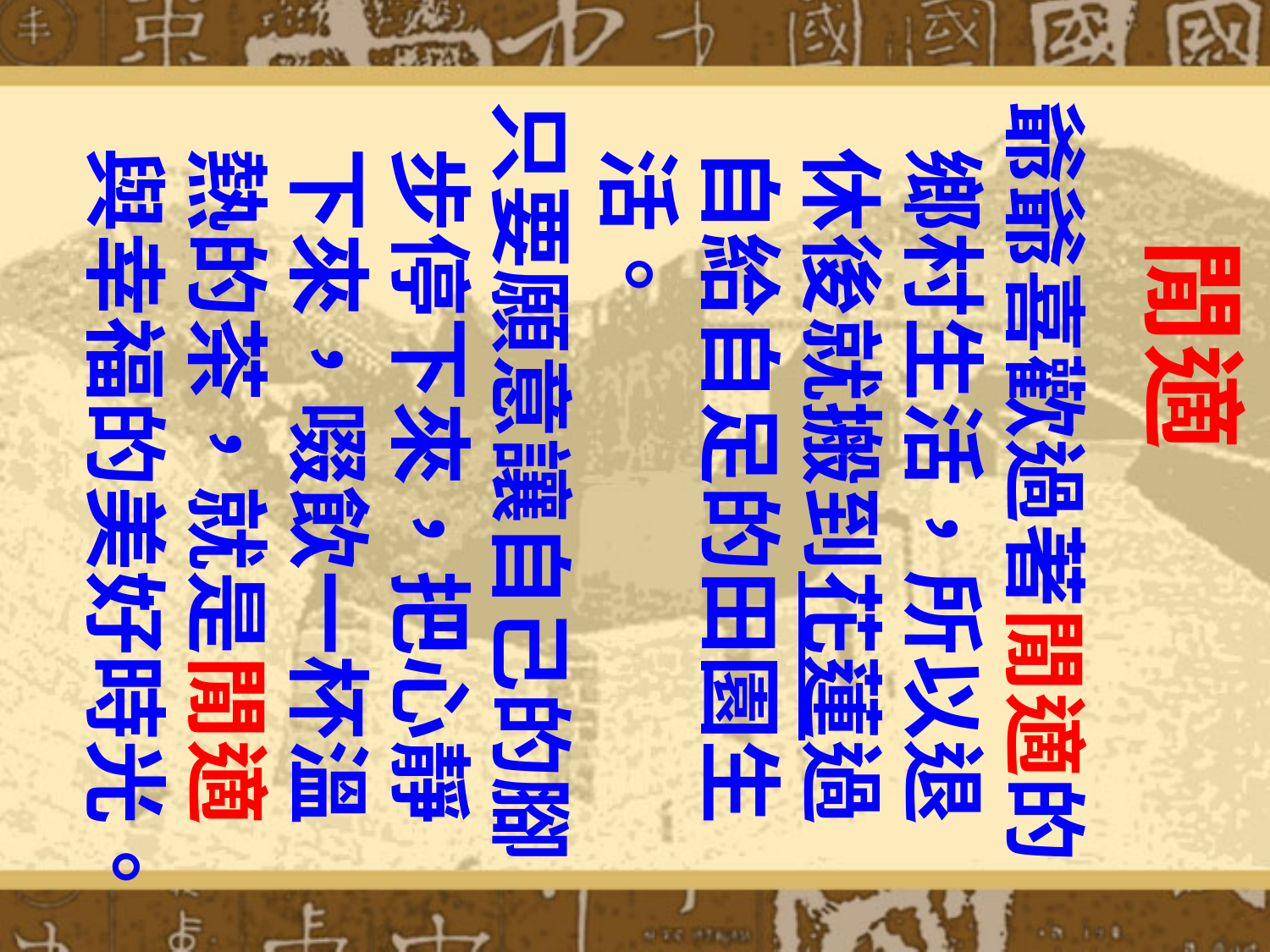

只要願意讓自己的腳步停下來，把心靜下來，啜飲一杯溫熱的茶，就是閒適與幸福的美好時光。
爺爺喜歡過著閒適的鄉村生活，所以退休後就搬到花蓮過自給自足的田園生活。
閒適